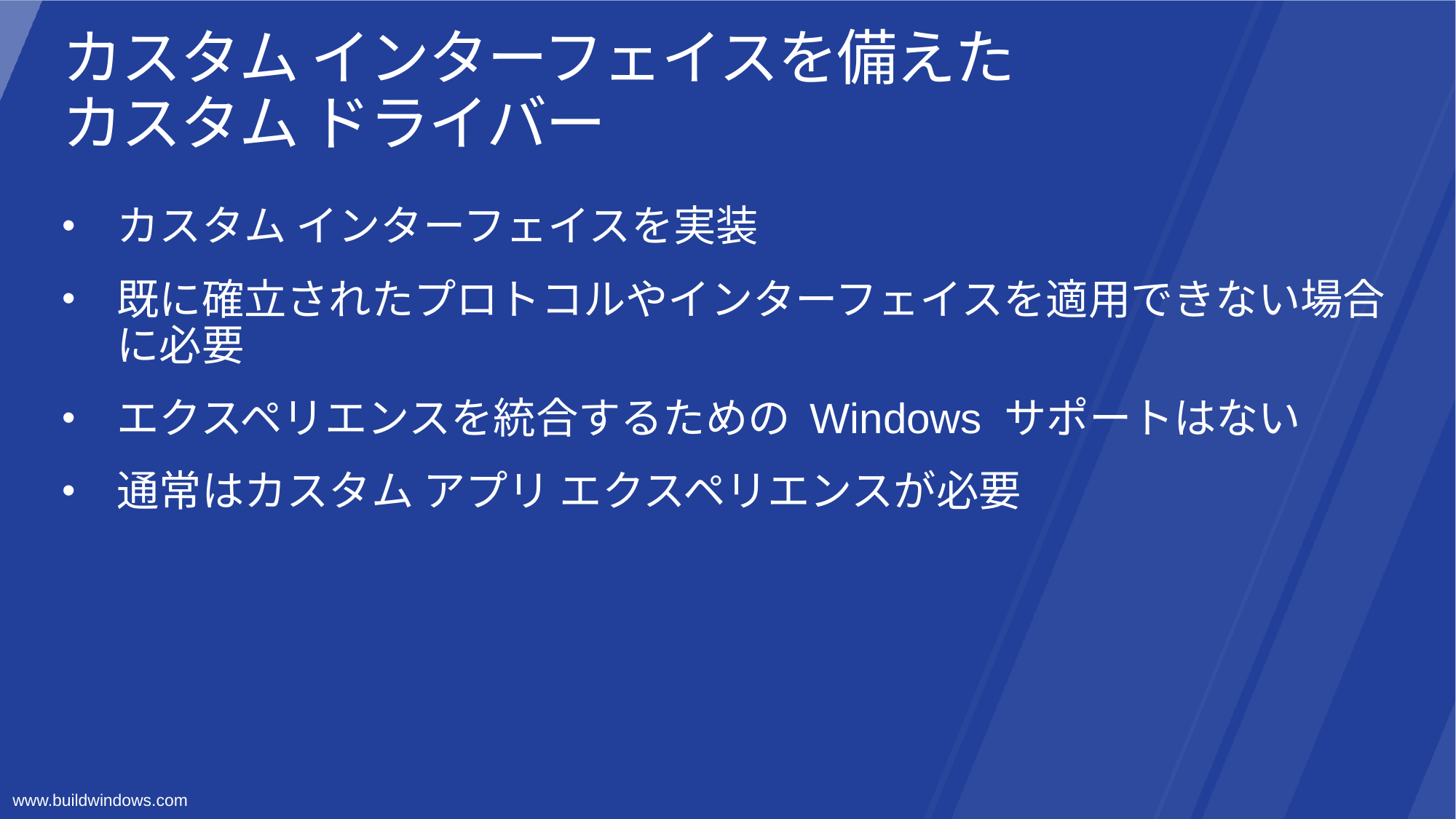

# カスタム インターフェイスを備えた カスタム ドライバー
カスタム インターフェイスを実装
既に確立されたプロトコルやインターフェイスを適用できない場合に必要
エクスペリエンスを統合するための Windows サポートはない
通常はカスタム アプリ エクスペリエンスが必要